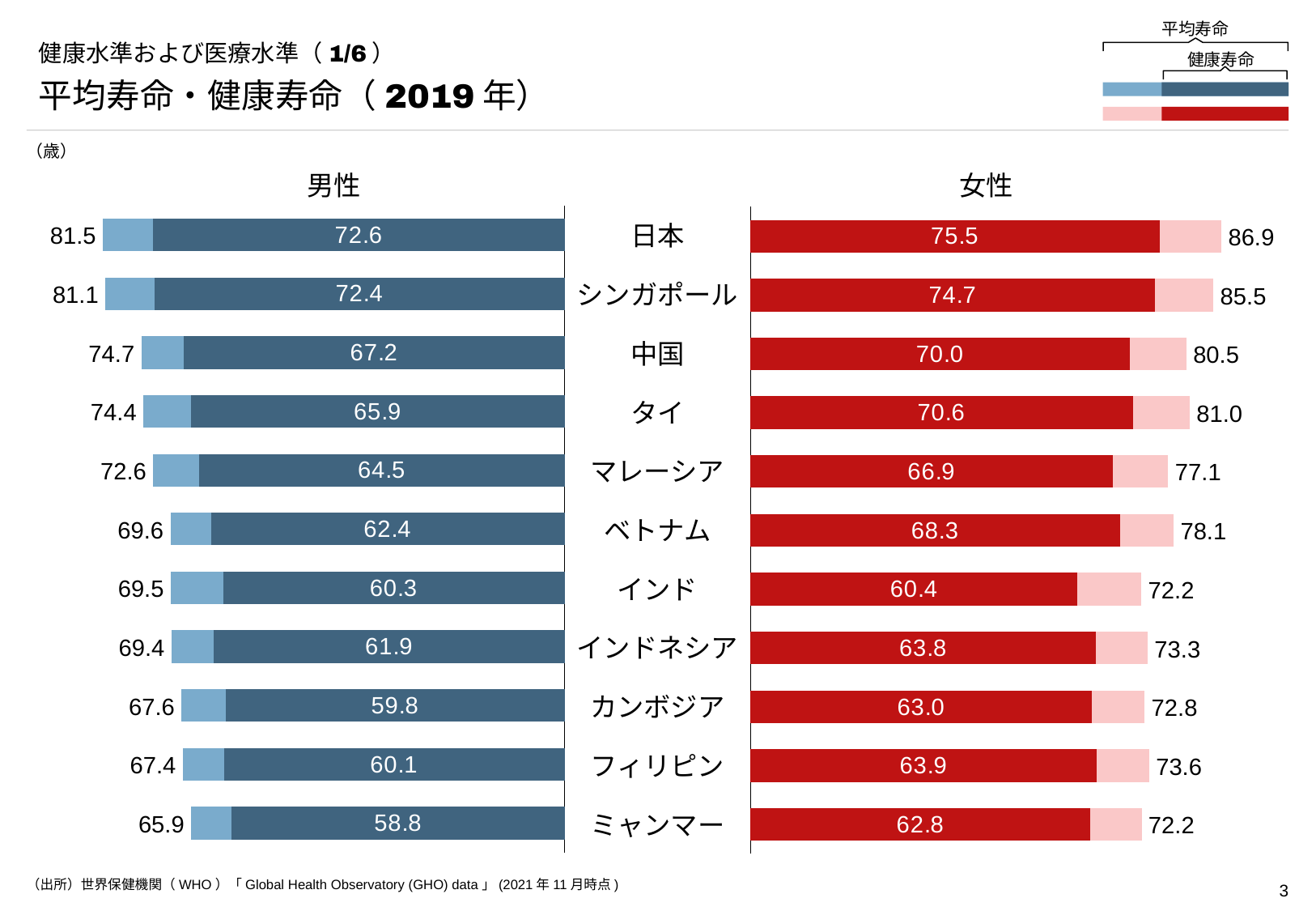

平均寿命
# 健康水準および医療水準（1/6）
健康寿命
平均寿命・健康寿命（2019年）

（歳）
男性
女性

### Chart

| Category |  |  |
|---|---|---|

### Chart

| Category |  |  |
|---|---|---|
日本
81.5
86.9
シンガポール
81.1
85.5
中国
74.7
80.5
タイ
74.4
81.0
マレーシア
72.6
77.1
ベトナム
69.6
78.1
インド
69.5
72.2
インドネシア
69.4
73.3
カンボジア
67.6
72.8
フィリピン
67.4
73.6
ミャンマー
65.9
72.2
（出所）世界保健機関（WHO）「Global Health Observatory (GHO) data」(2021年11月時点)